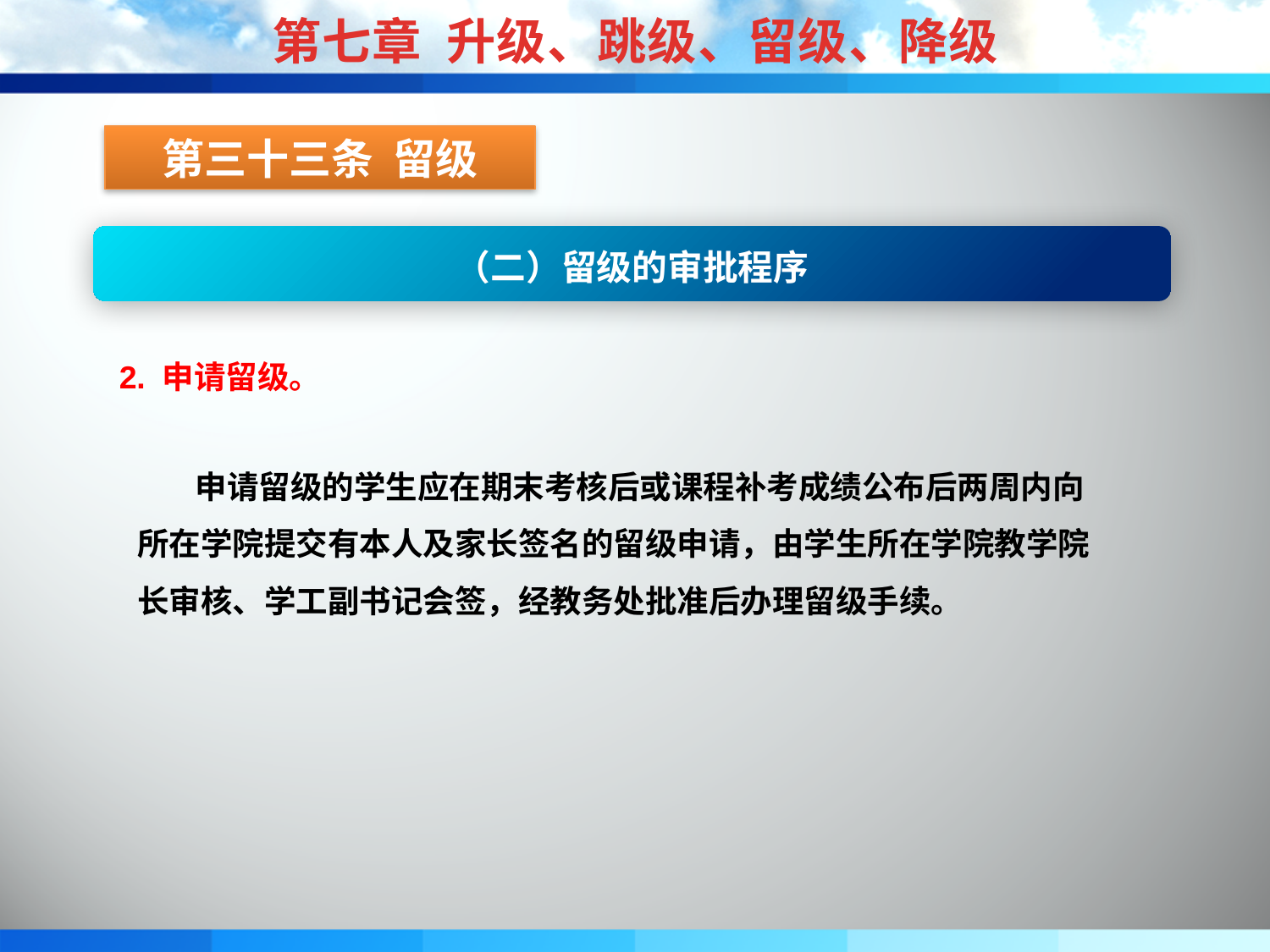

第七章  升级、跳级、留级、降级
第三十三条  留级

（二）留级的审批程序
2. 申请留级。
       申请留级的学生应在期末考核后或课程补考成绩公布后两周内向所在学院提交有本人及家长签名的留级申请，由学生所在学院教学院长审核、学工副书记会签，经教务处批准后办理留级手续。